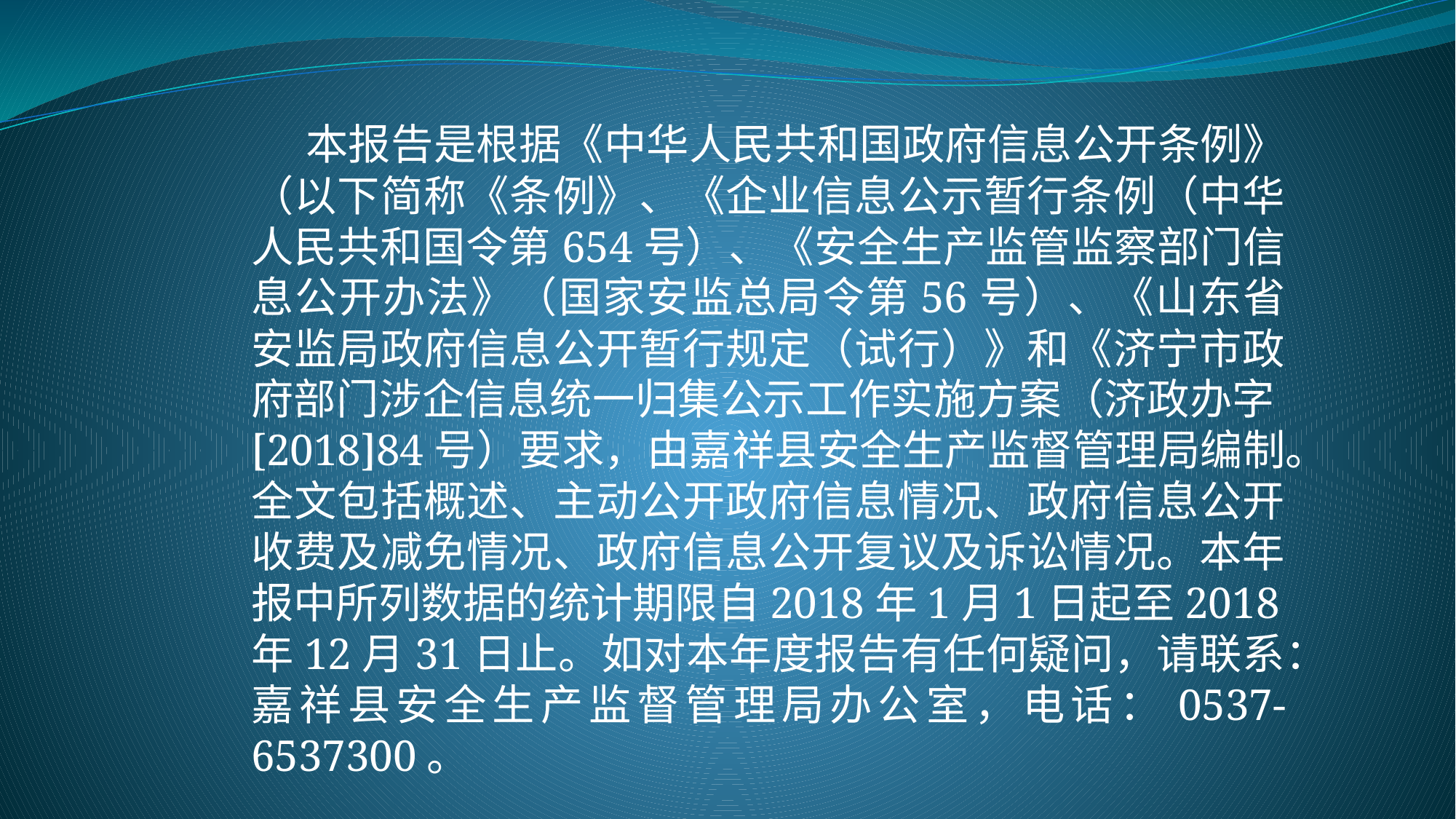

本报告是根据《中华人民共和国政府信息公开条例》（以下简称《条例》、《企业信息公示暂行条例（中华人民共和国令第654号）、《安全生产监管监察部门信息公开办法》（国家安监总局令第56号）、《山东省安监局政府信息公开暂行规定（试行）》和《济宁市政府部门涉企信息统一归集公示工作实施方案（济政办字[2018]84号）要求，由嘉祥县安全生产监督管理局编制。全文包括概述、主动公开政府信息情况、政府信息公开收费及减免情况、政府信息公开复议及诉讼情况。本年报中所列数据的统计期限自2018年1月1日起至2018年12月31日止。如对本年度报告有任何疑问，请联系：嘉祥县安全生产监督管理局办公室，电话：0537-6537300。